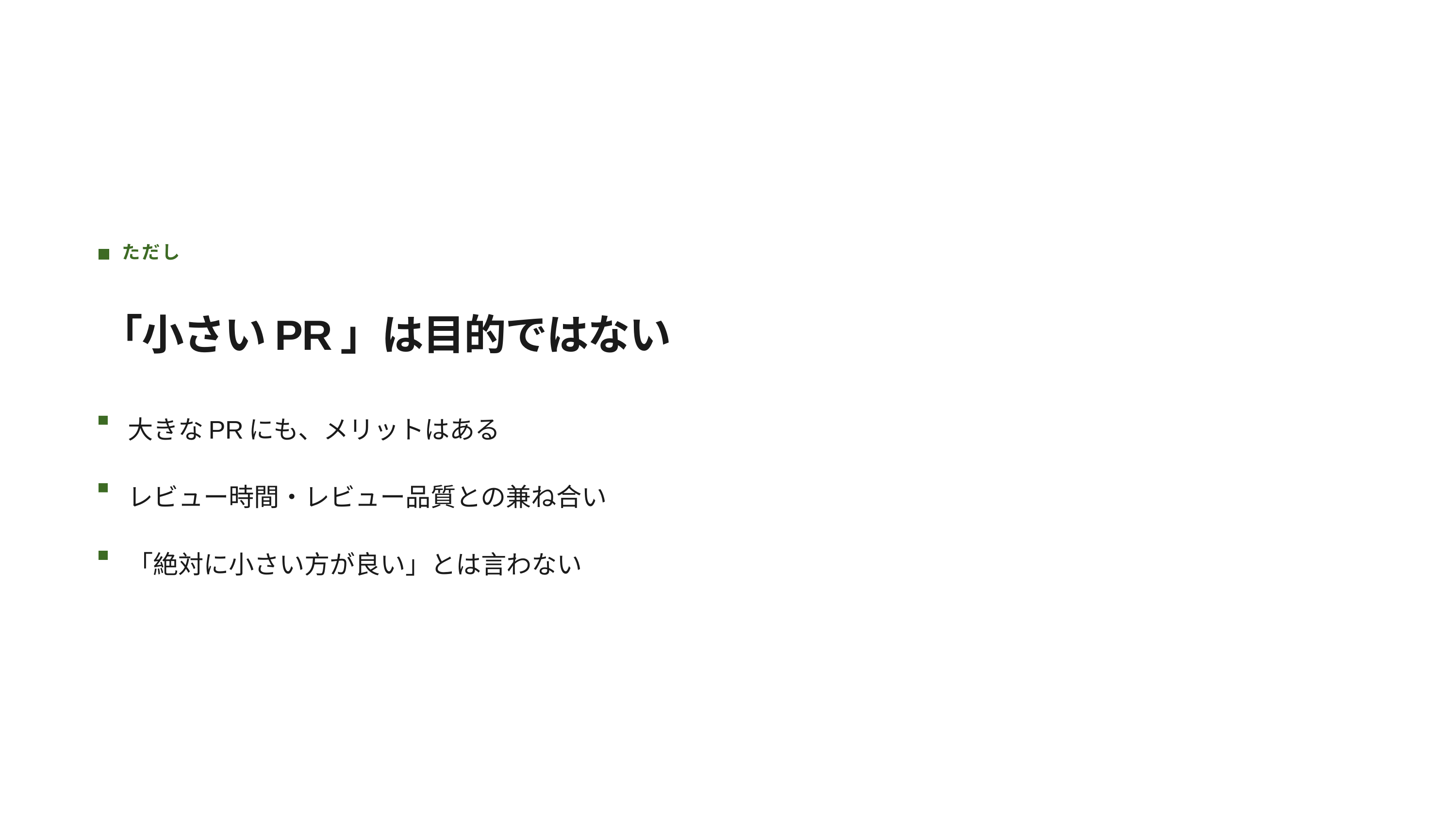

ただし

「小さいPR」は目的ではない
大きなPRにも、メリットはある

レビュー時間・レビュー品質との兼ね合い

「絶対に小さい方が良い」とは言わない